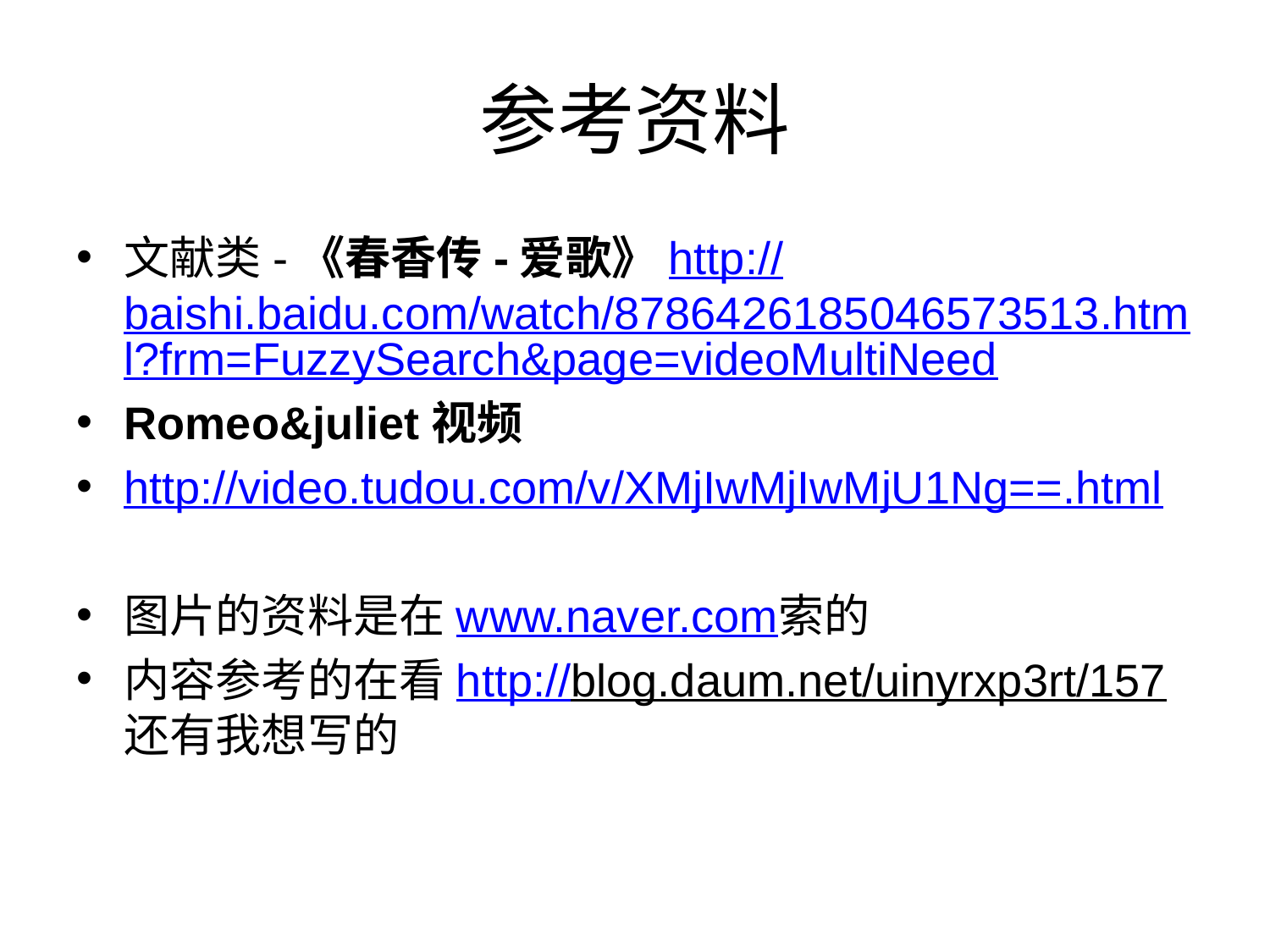

# 参考资料
文献类-《春香传-爱歌》http://baishi.baidu.com/watch/8786426185046573513.html?frm=FuzzySearch&page=videoMultiNeed
Romeo&juliet视频
http://video.tudou.com/v/XMjIwMjIwMjU1Ng==.html

图片的资料是在www.naver.com索的
内容参考的在看http://blog.daum.net/uinyrxp3rt/157还有我想写的